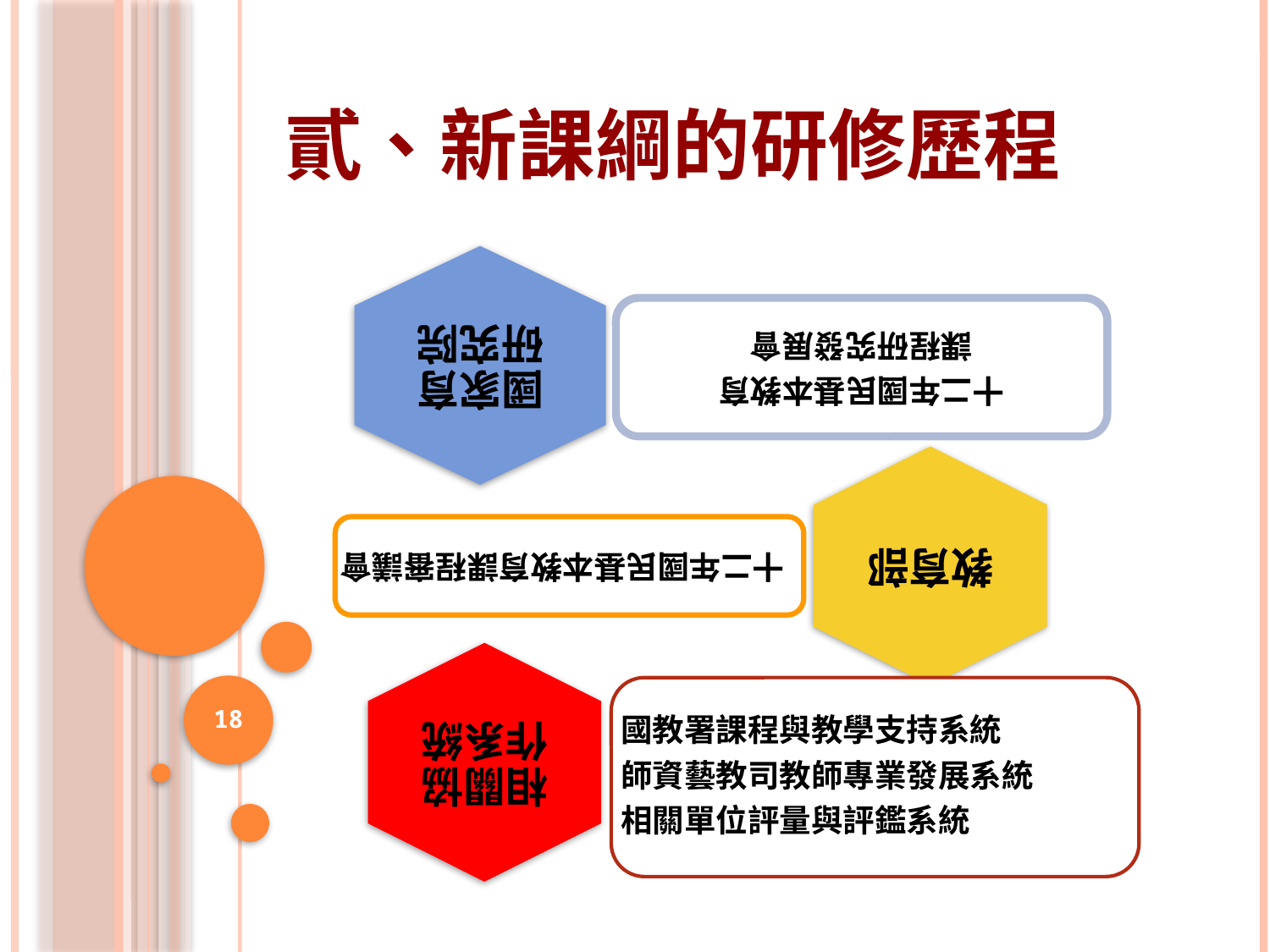

# 貳、新課綱的研修歷程
國家育研究院

十二年國民基本教育
課程研究發展會
教育部

十二年國民基本教育課程審議會
相關協作系統
國教署課程與教學支持系統
師資藝教司教師專業發展系統
相關單位評量與評鑑系統
18